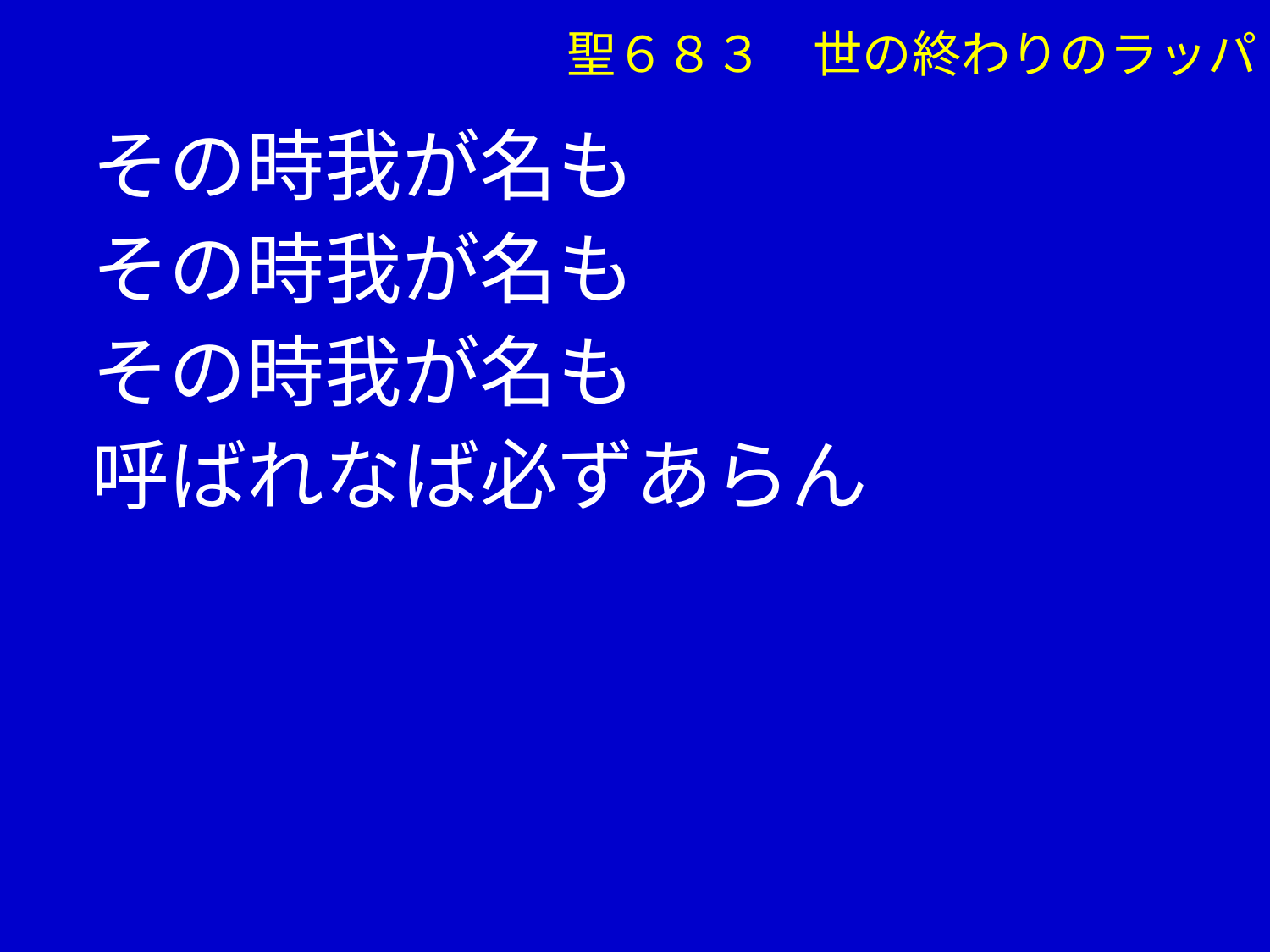

聖６８３　世の終わりのラッパ
その時我が名も
その時我が名も
その時我が名も
呼ばれなば必ずあらん